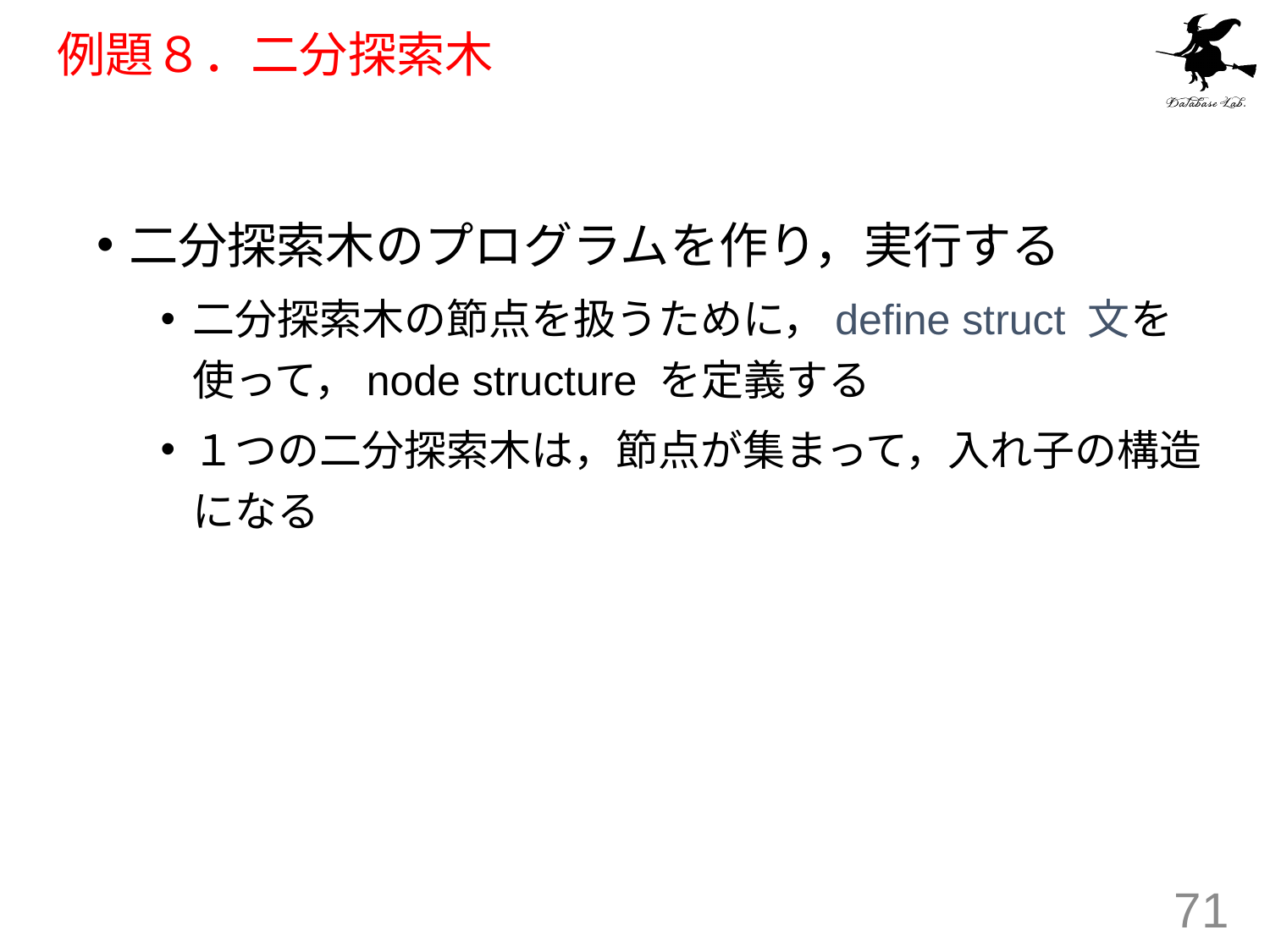

# 例題８．二分探索木
二分探索木のプログラムを作り，実行する
二分探索木の節点を扱うために，define struct 文を使って，node structure を定義する
１つの二分探索木は，節点が集まって，入れ子の構造になる

71